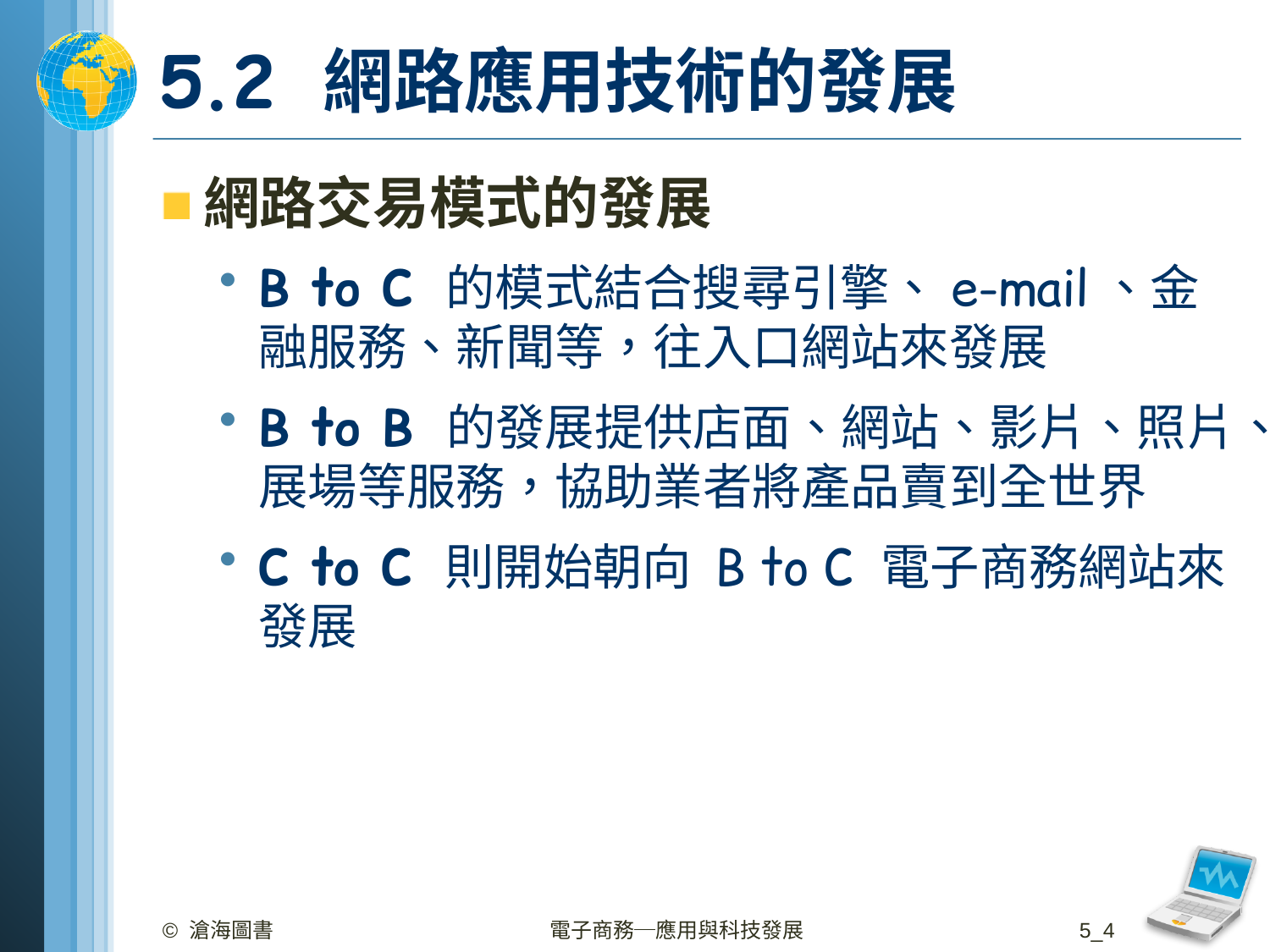

# 5.2 網路應用技術的發展
網路交易模式的發展
B to C 的模式結合搜尋引擎、e-mail、金融服務、新聞等，往入口網站來發展
B to B 的發展提供店面、網站、影片、照片、展場等服務，協助業者將產品賣到全世界
C to C 則開始朝向 B to C 電子商務網站來發展
© 滄海圖書
電子商務─應用與科技發展
5_4